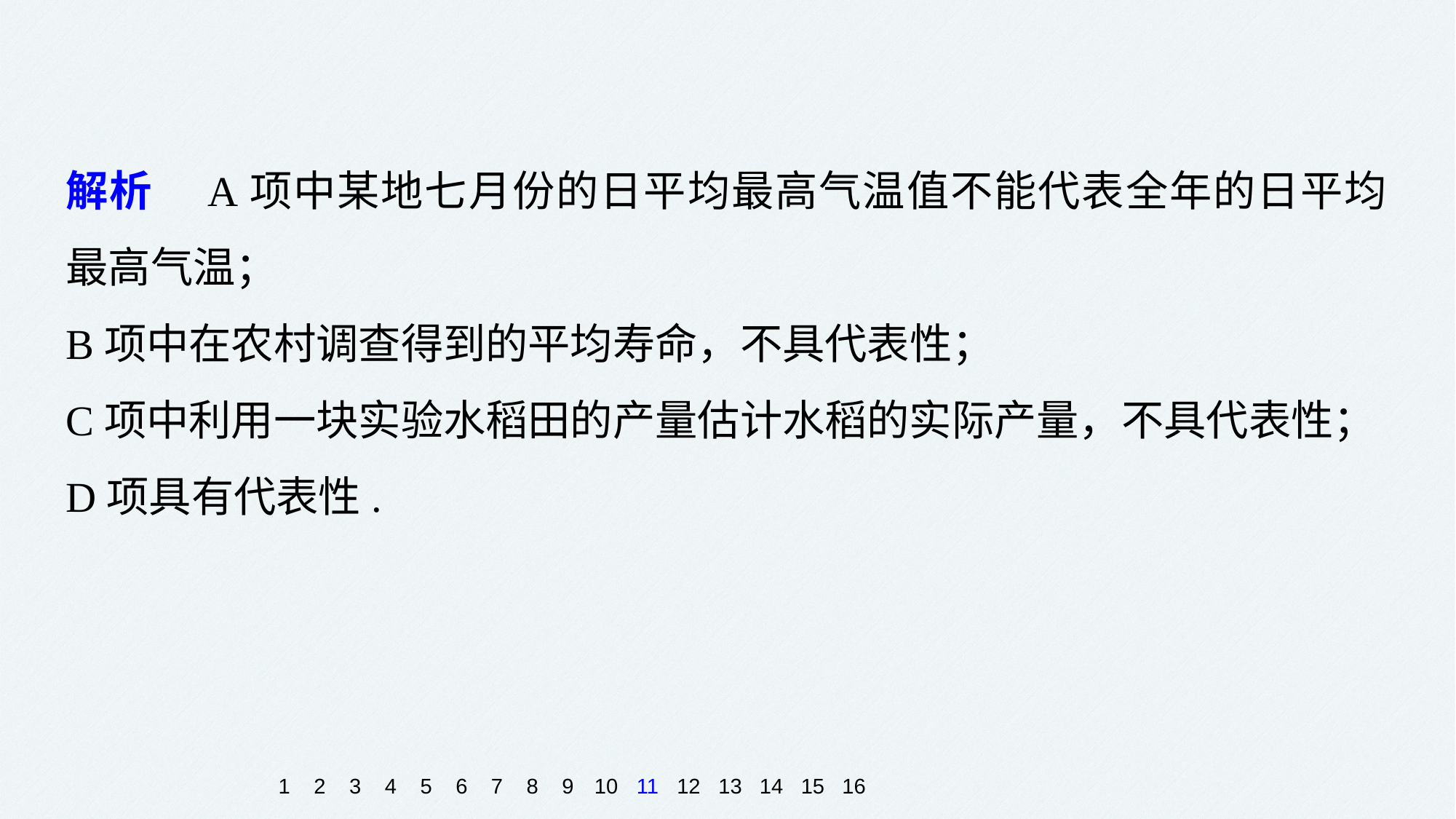

解析　A项中某地七月份的日平均最高气温值不能代表全年的日平均最高气温；
B项中在农村调查得到的平均寿命，不具代表性；
C项中利用一块实验水稻田的产量估计水稻的实际产量，不具代表性；
D项具有代表性.
1
2
3
4
5
6
7
8
9
10
11
12
13
14
15
16